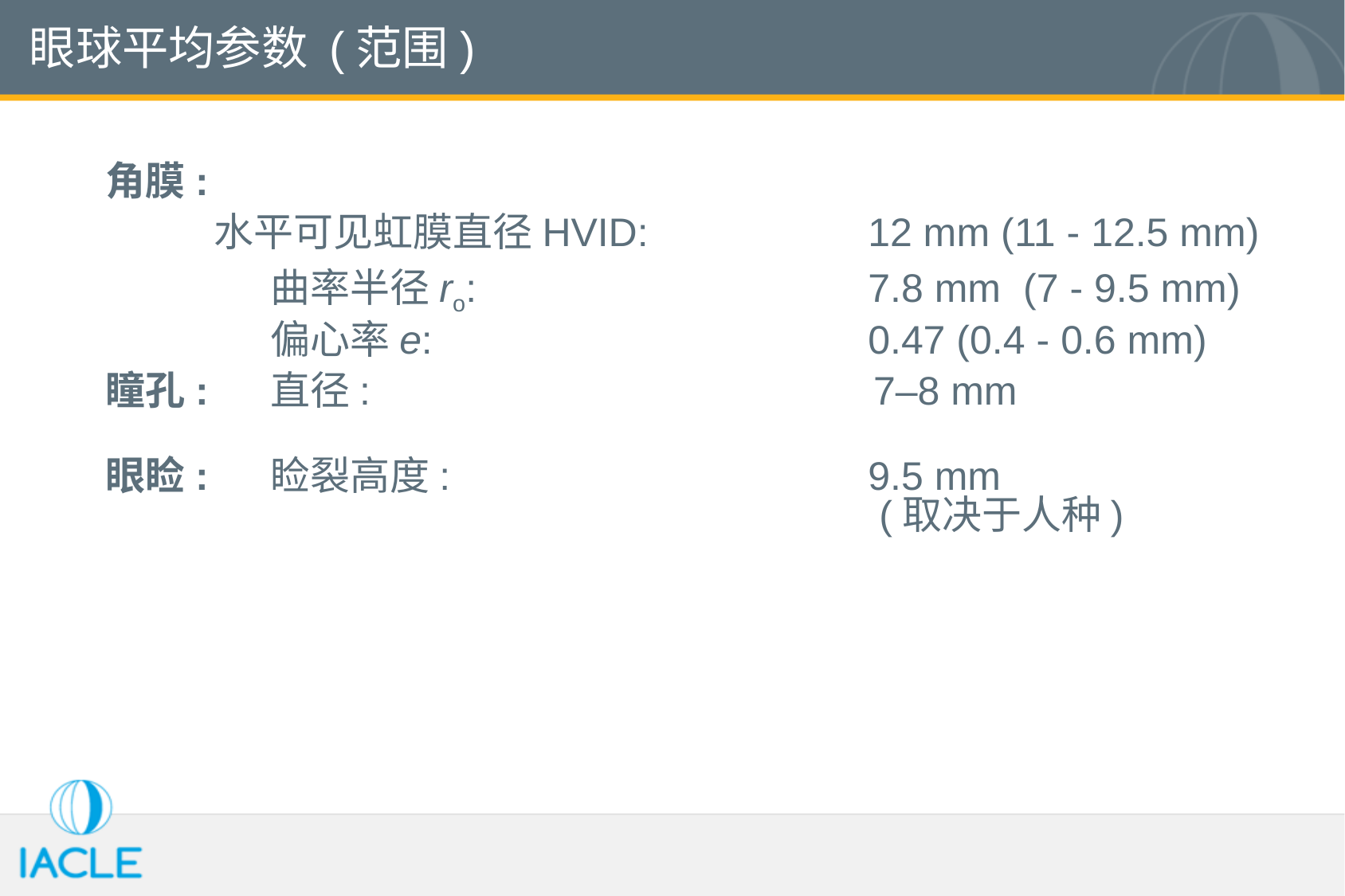

# 眼球平均参数 (范围)

角膜:
	      水平可见虹膜直径HVID:            	12 mm (11 - 12.5 mm)
		曲率半径ro:				7.8 mm  (7 - 9.5 mm)
		偏心率e:				0.47 (0.4 - 0.6 mm)
瞳孔:	直径:			                      7–8 mm
眼睑:	睑裂高度: 		             	9.5 mm
							 (取决于人种)